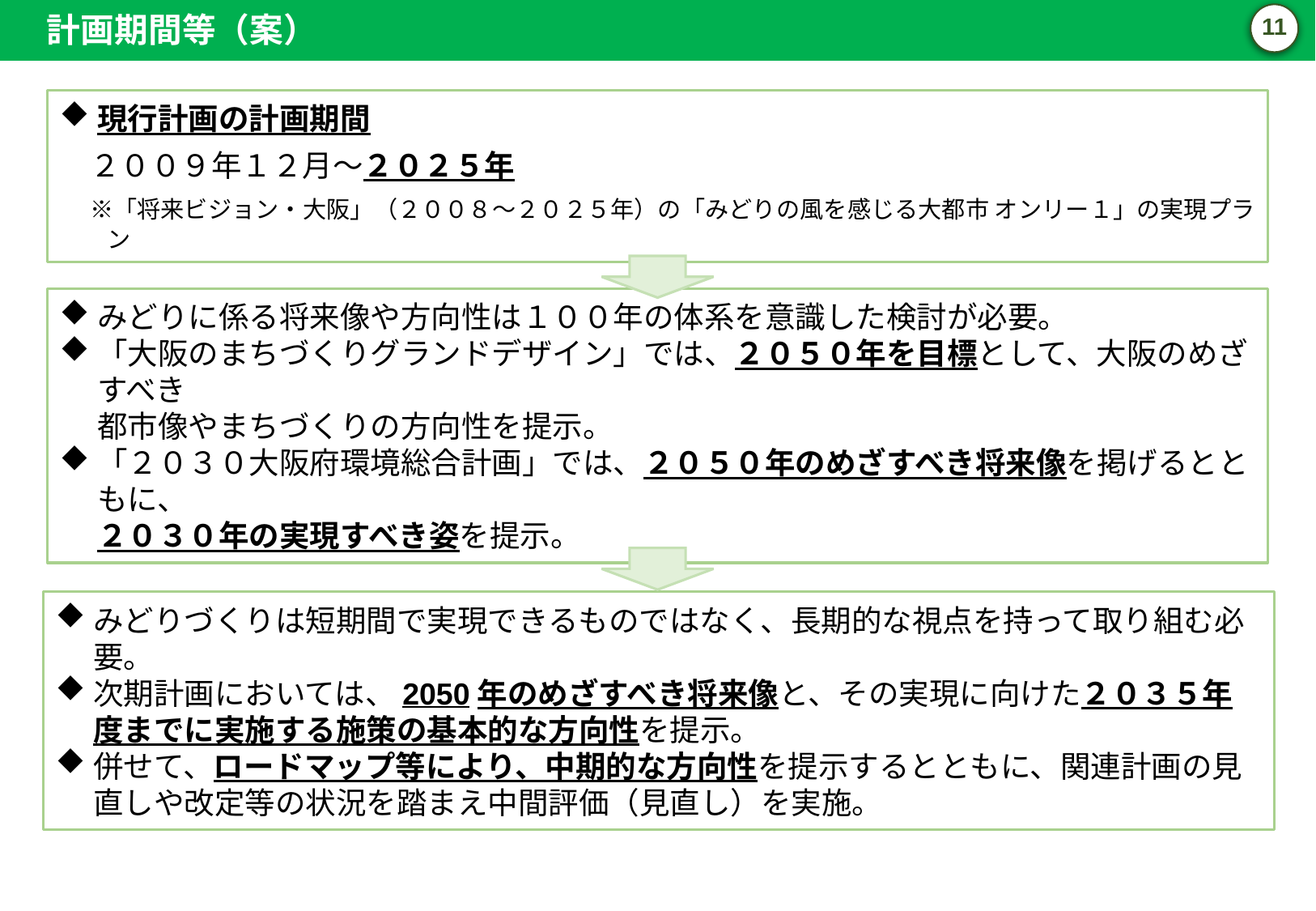

計画期間等（案）
11
現行計画の計画期間
　２００９年１２月～２０２５年
　※「将来ビジョン・大阪」（２００８～２０２５年）の「みどりの風を感じる大都市 オンリー１」の実現プラン

みどりに係る将来像や方向性は１００年の体系を意識した検討が必要。
「大阪のまちづくりグランドデザイン」では、２０５０年を目標として、大阪のめざすべき
都市像やまちづくりの方向性を提示。
「２０３０大阪府環境総合計画」では、２０５０年のめざすべき将来像を掲げるとともに、
２０３０年の実現すべき姿を提示。

みどりづくりは短期間で実現できるものではなく、長期的な視点を持って取り組む必要。
次期計画においては、2050年のめざすべき将来像と、その実現に向けた２０３５年度までに実施する施策の基本的な方向性を提示。
併せて、ロードマップ等により、中期的な方向性を提示するとともに、関連計画の見直しや改定等の状況を踏まえ中間評価（見直し）を実施。